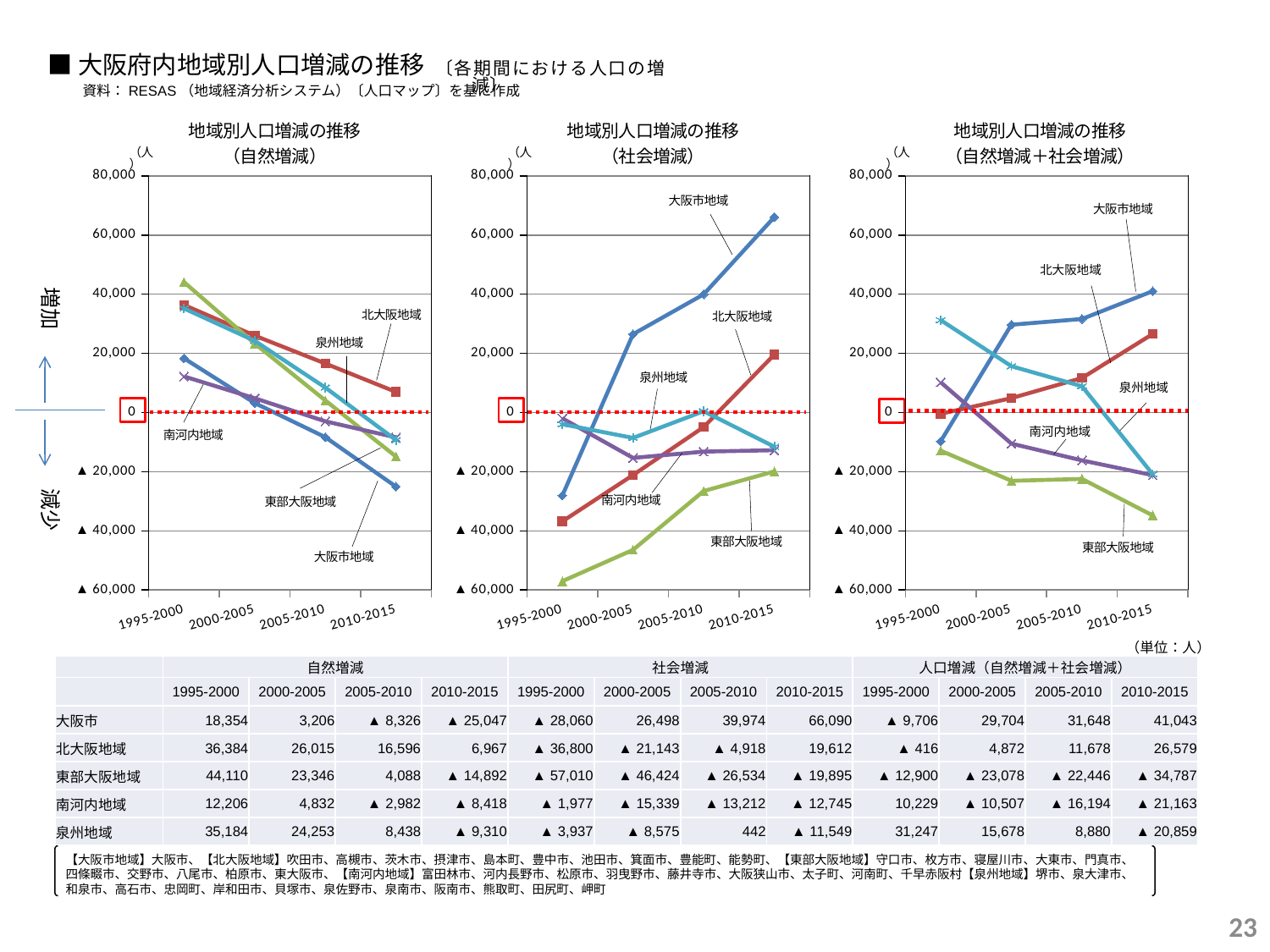

■大阪府内地域別人口増減の推移
〔各期間における人口の増減〕
資料：RESAS（地域経済分析システム）〔人口マップ〕を基に作成

### Chart: 地域別人口増減の推移
（自然増減）

| Category | 大阪市 | 北大阪地域 | 東部大阪地域 | 南河内地域 | 泉州地域 |
|---|---|---|---|---|---|
| 1995-2000 | 18354.0 | 36384.0 | 44110.0 | 12206.0 | 35184.0 |
| 2000-2005 | 3206.0 | 26015.0 | 23346.0 | 4832.0 | 24253.0 |
| 2005-2010 | -8326.0 | 16596.0 | 4088.0 | -2982.0 | 8438.0 |
| 2010-2015 | -25047.0 | 6967.0 | -14892.0 | -8418.0 | -9310.0 |

### Chart: 地域別人口増減の推移
（社会増減）

| Category | 大阪市 | 北大阪地域 | 東部大阪地域 | 南河内地域 | 泉州地域 |
|---|---|---|---|---|---|
| 1995-2000 | -28060.0 | -36800.0 | -57010.0 | -1977.0 | -3937.0 |
| 2000-2005 | 26498.0 | -21143.0 | -46424.0 | -15339.0 | -8575.0 |
| 2005-2010 | 39974.0 | -4918.0 | -26534.0 | -13212.0 | 442.0 |
| 2010-2015 | 66090.0 | 19612.0 | -19895.0 | -12745.0 | -11549.0 |

### Chart: 地域別人口増減の推移
（自然増減＋社会増減）

| Category | 大阪市 | 北大阪地域 | 東部大阪地域 | 南河内地域 | 泉州地域 |
|---|---|---|---|---|---|
| 1995-2000 | -9706.0 | -416.0 | -12900.0 | 10229.0 | 31247.0 |
| 2000-2005 | 29704.0 | 4872.0 | -23078.0 | -10507.0 | 15678.0 |
| 2005-2010 | 31648.0 | 11678.0 | -22446.0 | -16194.0 | 8880.0 |
| 2010-2015 | 41043.0 | 26579.0 | -34787.0 | -21163.0 | -20859.0 |
北大阪地域
泉州地域

南河内地域
増加
減少
（単位：人）
|  | 自然増減 |  |  |  | 社会増減 |  |  |  | 人口増減（自然増減＋社会増減） |  |  |  |
| --- | --- | --- | --- | --- | --- | --- | --- | --- | --- | --- | --- | --- |
|  | 1995-2000 | 2000-2005 | 2005-2010 | 2010-2015 | 1995-2000 | 2000-2005 | 2005-2010 | 2010-2015 | 1995-2000 | 2000-2005 | 2005-2010 | 2010-2015 |
| 大阪市 | 18,354 | 3,206 | ▲ 8,326 | ▲ 25,047 | ▲ 28,060 | 26,498 | 39,974 | 66,090 | ▲ 9,706 | 29,704 | 31,648 | 41,043 |
| 北大阪地域 | 36,384 | 26,015 | 16,596 | 6,967 | ▲ 36,800 | ▲ 21,143 | ▲ 4,918 | 19,612 | ▲ 416 | 4,872 | 11,678 | 26,579 |
| 東部大阪地域 | 44,110 | 23,346 | 4,088 | ▲ 14,892 | ▲ 57,010 | ▲ 46,424 | ▲ 26,534 | ▲ 19,895 | ▲ 12,900 | ▲ 23,078 | ▲ 22,446 | ▲ 34,787 |
| 南河内地域 | 12,206 | 4,832 | ▲ 2,982 | ▲ 8,418 | ▲ 1,977 | ▲ 15,339 | ▲ 13,212 | ▲ 12,745 | 10,229 | ▲ 10,507 | ▲ 16,194 | ▲ 21,163 |
| 泉州地域 | 35,184 | 24,253 | 8,438 | ▲ 9,310 | ▲ 3,937 | ▲ 8,575 | 442 | ▲ 11,549 | 31,247 | 15,678 | 8,880 | ▲ 20,859 |
【大阪市地域】大阪市、【北大阪地域】吹田市、高槻市、茨木市、摂津市、島本町、豊中市、池田市、箕面市、豊能町、能勢町、【東部大阪地域】守口市、枚方市、寝屋川市、大東市、門真市、
四條畷市、交野市、八尾市、柏原市、東大阪市、【南河内地域】富田林市、河内長野市、松原市、羽曳野市、藤井寺市、大阪狭山市、太子町、河南町、千早赤阪村【泉州地域】堺市、泉大津市、
和泉市、高石市、忠岡町、岸和田市、貝塚市、泉佐野市、泉南市、阪南市、熊取町、田尻町、岬町
23